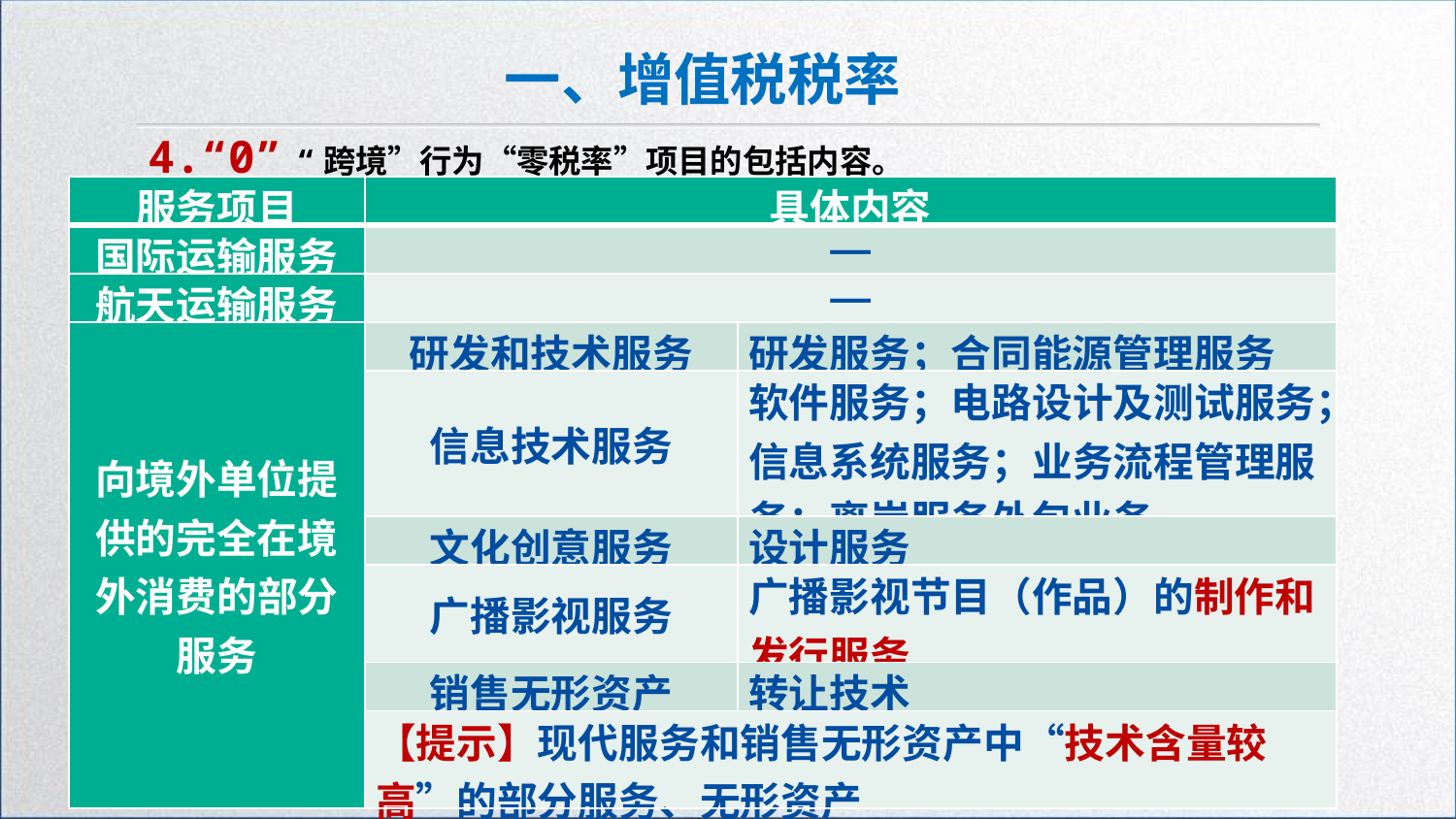

一、增值税税率
4.“0” “跨境”行为“零税率”项目的包括内容。

| 服务项目 | 具体内容 |  |
| --- | --- | --- |
| 国际运输服务 | — |  |
| 航天运输服务 | — |  |
| 向境外单位提供的完全在境外消费的部分服务 | 研发和技术服务 | 研发服务；合同能源管理服务 |
|  | 信息技术服务 | 软件服务；电路设计及测试服务；信息系统服务；业务流程管理服务；离岸服务外包业务 |
|  | 文化创意服务 | 设计服务 |
|  | 广播影视服务 | 广播影视节目（作品）的制作和发行服务 |
|  | 销售无形资产 | 转让技术 |
|  | 【提示】现代服务和销售无形资产中“技术含量较高”的部分服务、无形资产 |  |
135